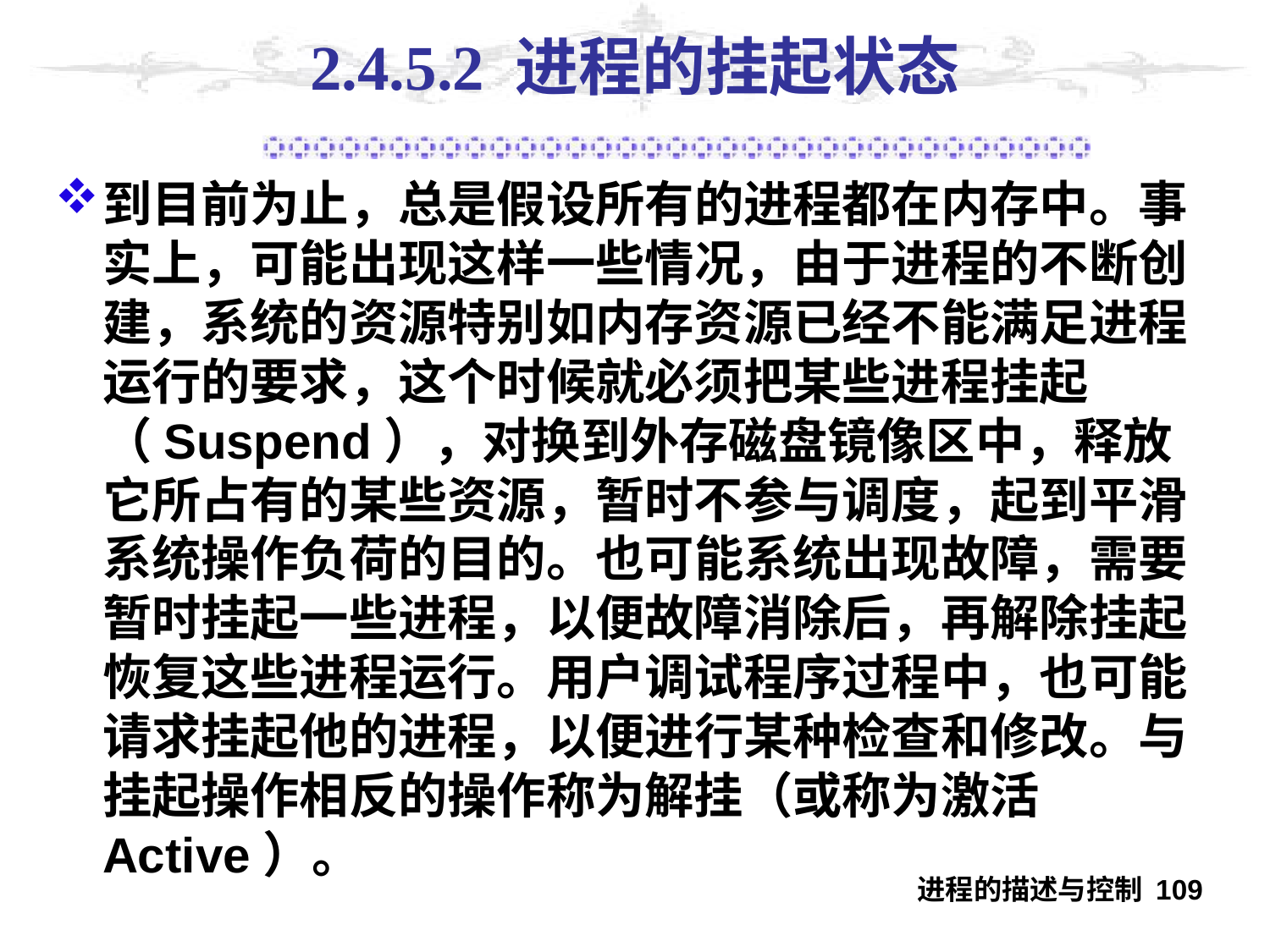

# 2.4.5.2 进程的挂起状态
到目前为止，总是假设所有的进程都在内存中。事实上，可能出现这样一些情况，由于进程的不断创建，系统的资源特别如内存资源已经不能满足进程运行的要求，这个时候就必须把某些进程挂起（Suspend），对换到外存磁盘镜像区中，释放它所占有的某些资源，暂时不参与调度，起到平滑系统操作负荷的目的。也可能系统出现故障，需要暂时挂起一些进程，以便故障消除后，再解除挂起恢复这些进程运行。用户调试程序过程中，也可能请求挂起他的进程，以便进行某种检查和修改。与挂起操作相反的操作称为解挂（或称为激活 Active）。